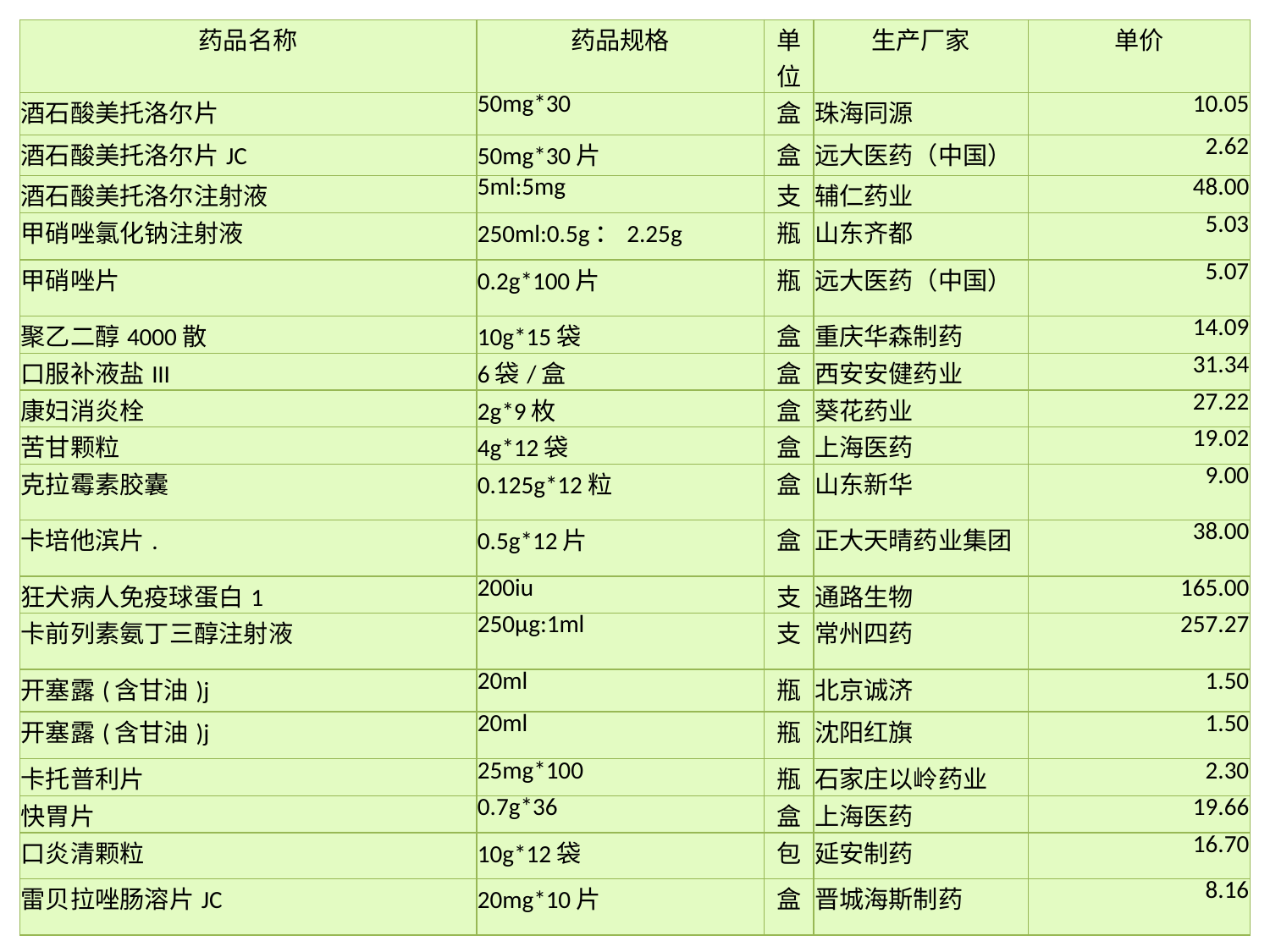

| 药品名称 | 药品规格 | 单位 | 生产厂家 | 单价 |
| --- | --- | --- | --- | --- |
| 酒石酸美托洛尔片 | 50mg\*30 | 盒 | 珠海同源 | 10.05 |
| 酒石酸美托洛尔片JC | 50mg\*30片 | 盒 | 远大医药（中国） | 2.62 |
| 酒石酸美托洛尔注射液 | 5ml:5mg | 支 | 辅仁药业 | 48.00 |
| 甲硝唑氯化钠注射液 | 250ml:0.5g：2.25g | 瓶 | 山东齐都 | 5.03 |
| 甲硝唑片 | 0.2g\*100片 | 瓶 | 远大医药（中国） | 5.07 |
| 聚乙二醇4000散 | 10g\*15袋 | 盒 | 重庆华森制药 | 14.09 |
| 口服补液盐III | 6袋/盒 | 盒 | 西安安健药业 | 31.34 |
| 康妇消炎栓 | 2g\*9枚 | 盒 | 葵花药业 | 27.22 |
| 苦甘颗粒 | 4g\*12袋 | 盒 | 上海医药 | 19.02 |
| 克拉霉素胶囊 | 0.125g\*12粒 | 盒 | 山东新华 | 9.00 |
| 卡培他滨片. | 0.5g\*12片 | 盒 | 正大天晴药业集团 | 38.00 |
| 狂犬病人免疫球蛋白1 | 200iu | 支 | 通路生物 | 165.00 |
| 卡前列素氨丁三醇注射液 | 250μg:1ml | 支 | 常州四药 | 257.27 |
| 开塞露(含甘油)j | 20ml | 瓶 | 北京诚济 | 1.50 |
| 开塞露(含甘油)j | 20ml | 瓶 | 沈阳红旗 | 1.50 |
| 卡托普利片 | 25mg\*100 | 瓶 | 石家庄以岭药业 | 2.30 |
| 快胃片 | 0.7g\*36 | 盒 | 上海医药 | 19.66 |
| 口炎清颗粒 | 10g\*12袋 | 包 | 延安制药 | 16.70 |
| 雷贝拉唑肠溶片JC | 20mg\*10片 | 盒 | 晋城海斯制药 | 8.16 |